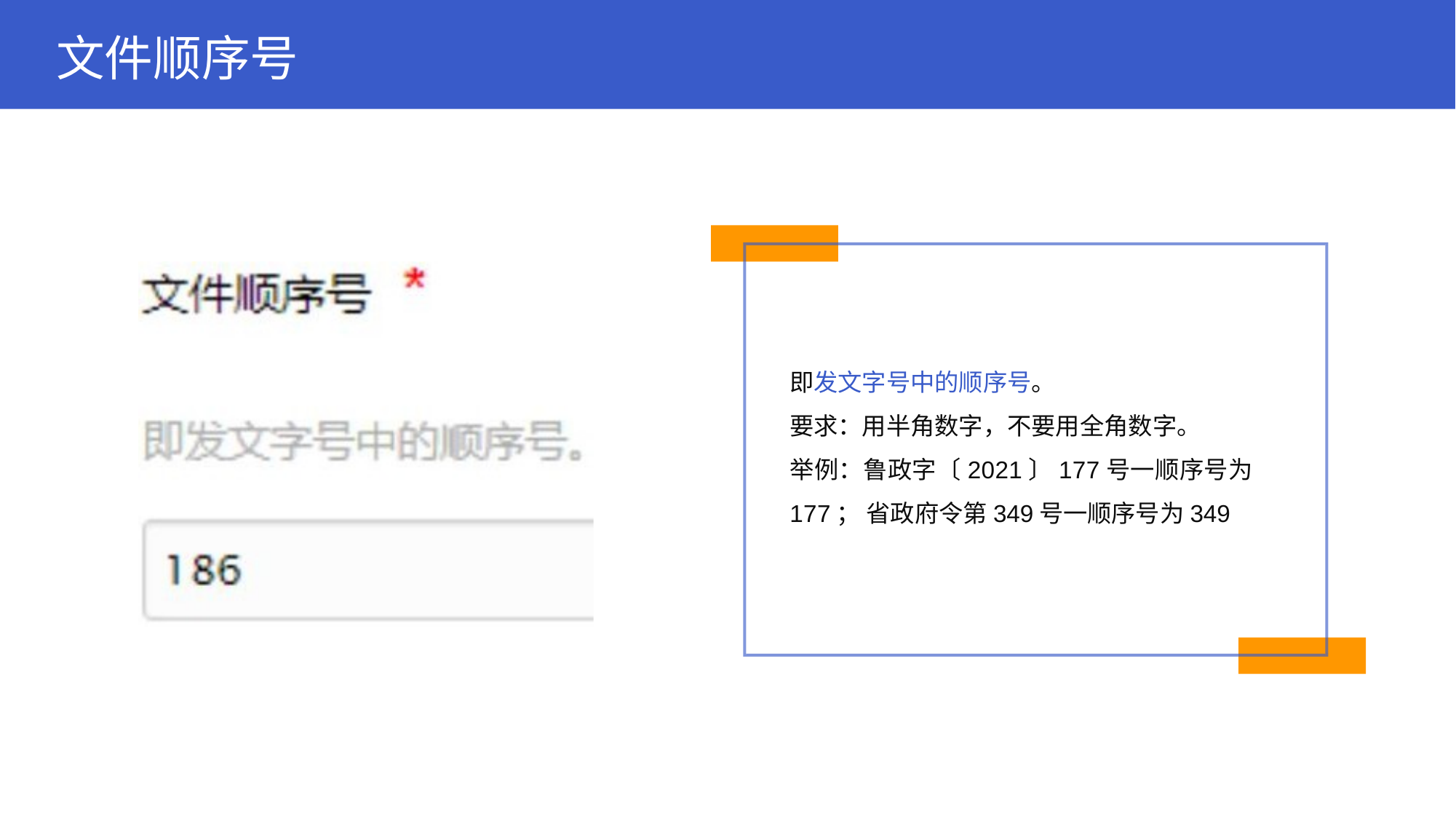

# 文件顺序号

即发文字号中的顺序号。
要求：用半角数字，不要用全角数字。
举例：鲁政字〔2021〕177号一顺序号为177； 省政府令第349号一顺序号为349